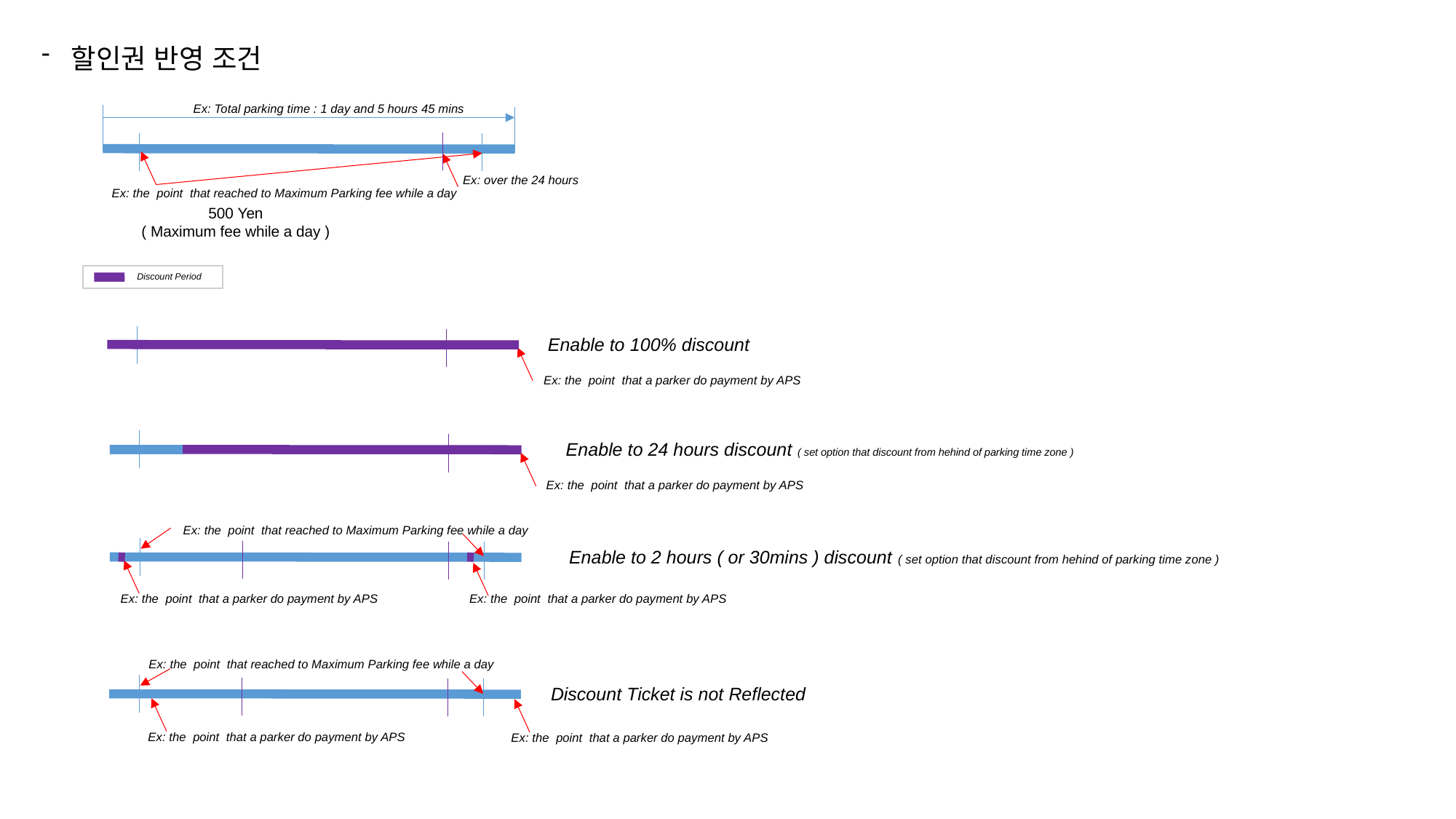

-
할인권 반영 조건
Ex: Total parking time : 1 day and 5 hours 45 mins
Ex: over the 24 hours
Ex: the  point  that reached to Maximum Parking fee while a day
500 Yen
( Maximum fee while a day )
Discount Period

Enable to 100% discount
Ex: the  point  that a parker do payment by APS
Enable to 24 hours discount ( set option that discount from hehind of parking time zone )
Ex: the  point  that a parker do payment by APS
Ex: the  point  that reached to Maximum Parking fee while a day
Enable to 2 hours ( or 30mins ) discount ( set option that discount from hehind of parking time zone )
Ex: the  point  that a parker do payment by APS
Ex: the  point  that a parker do payment by APS
Ex: the  point  that reached to Maximum Parking fee while a day
Discount Ticket is not Reflected
Ex: the  point  that a parker do payment by APS
Ex: the  point  that a parker do payment by APS